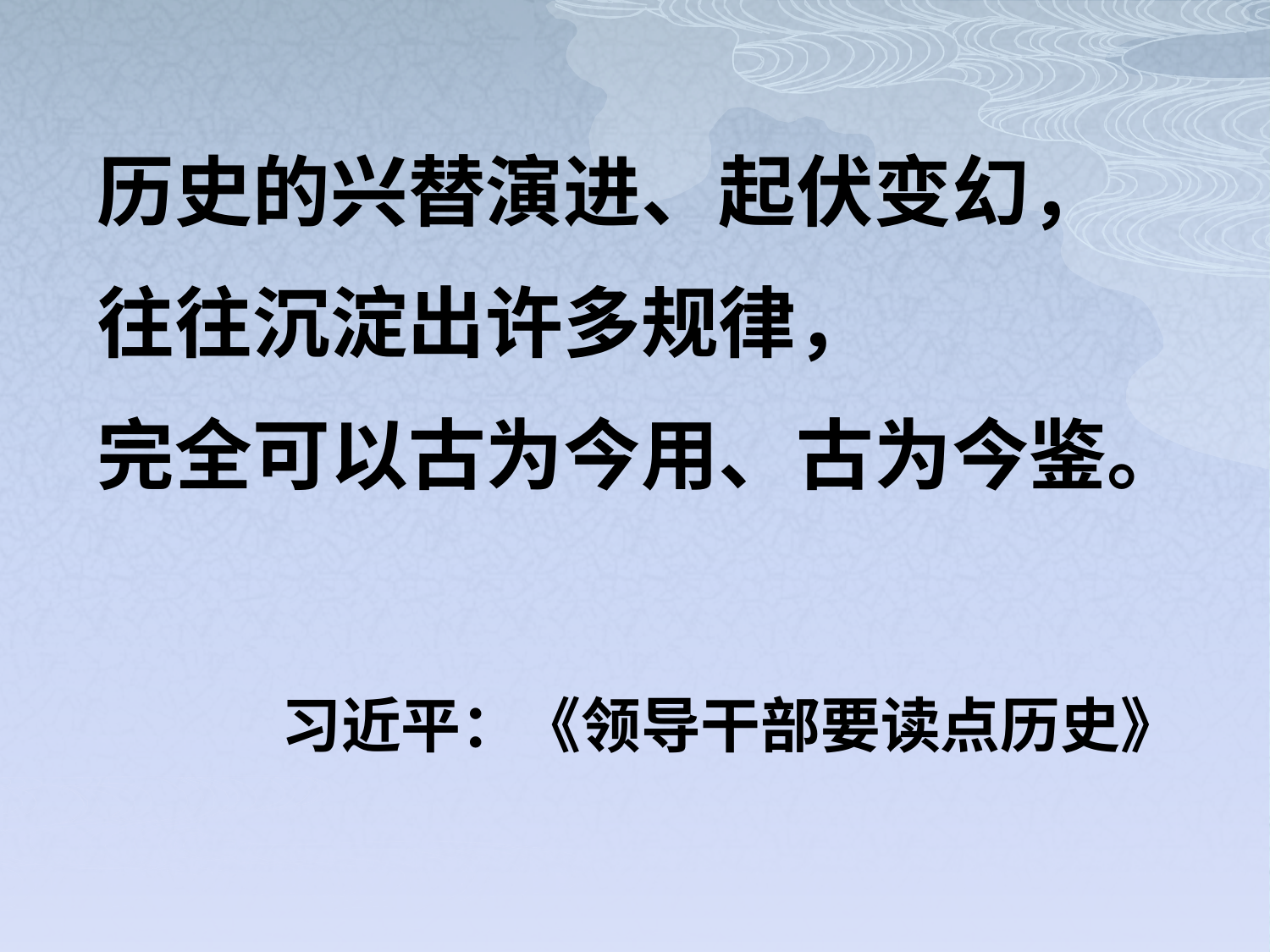

历史的兴替演进、起伏变幻，
往往沉淀出许多规律，
完全可以古为今用、古为今鉴。

习近平：《领导干部要读点历史》